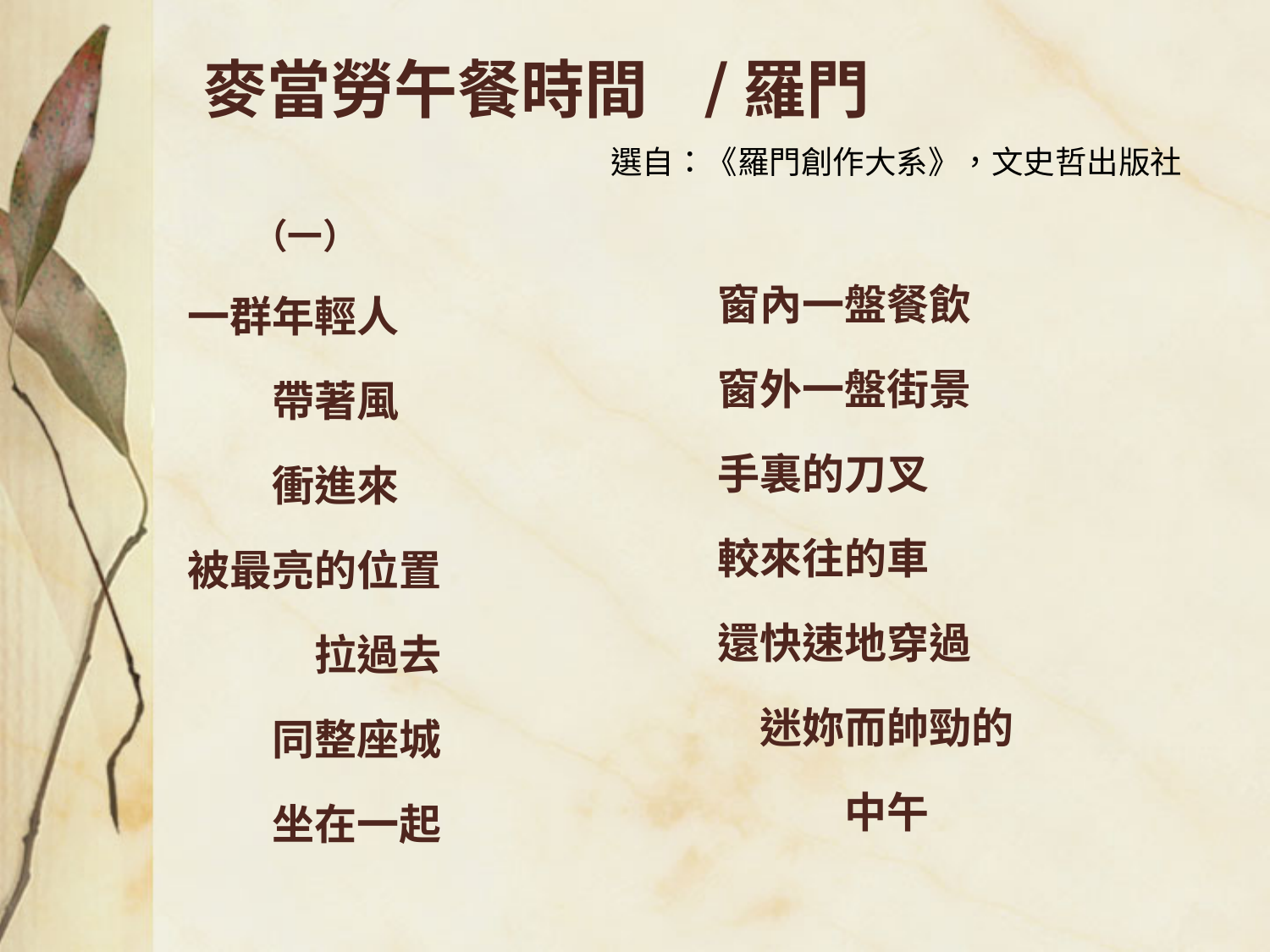

# 麥當勞午餐時間   /羅門
選自：《羅門創作大系》，文史哲出版社
       （一）
一群年輕人
　　帶著風
　　衝進來
被最亮的位置
　　　拉過去
　　同整座城
　　坐在一起

窗內一盤餐飲
窗外一盤街景
手裏的刀叉
較來往的車
還快速地穿過
　迷妳而帥勁的
　　　中午